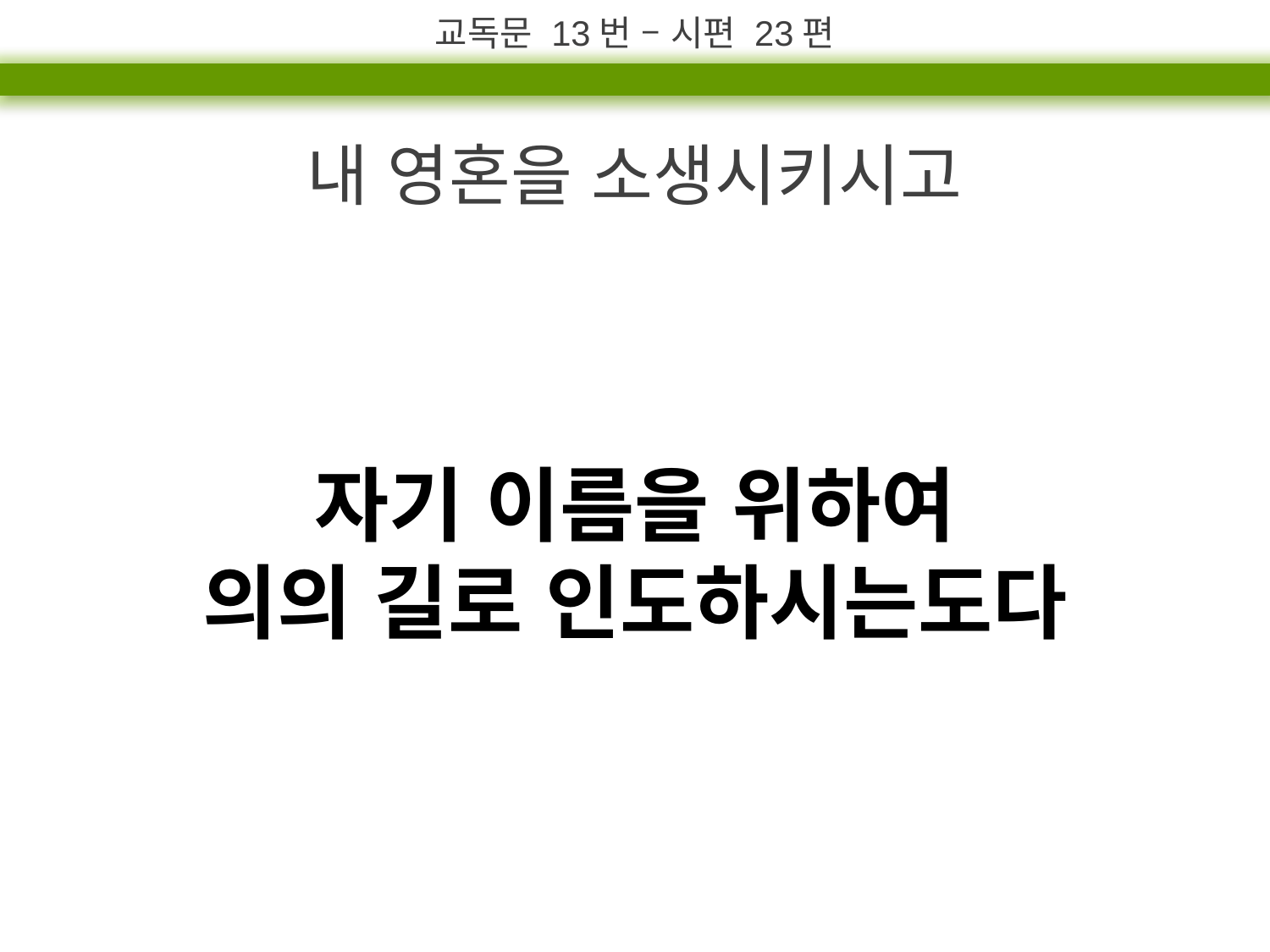

교독문 13번 – 시편 23편

내 영혼을 소생시키시고
자기 이름을 위하여
의의 길로 인도하시는도다